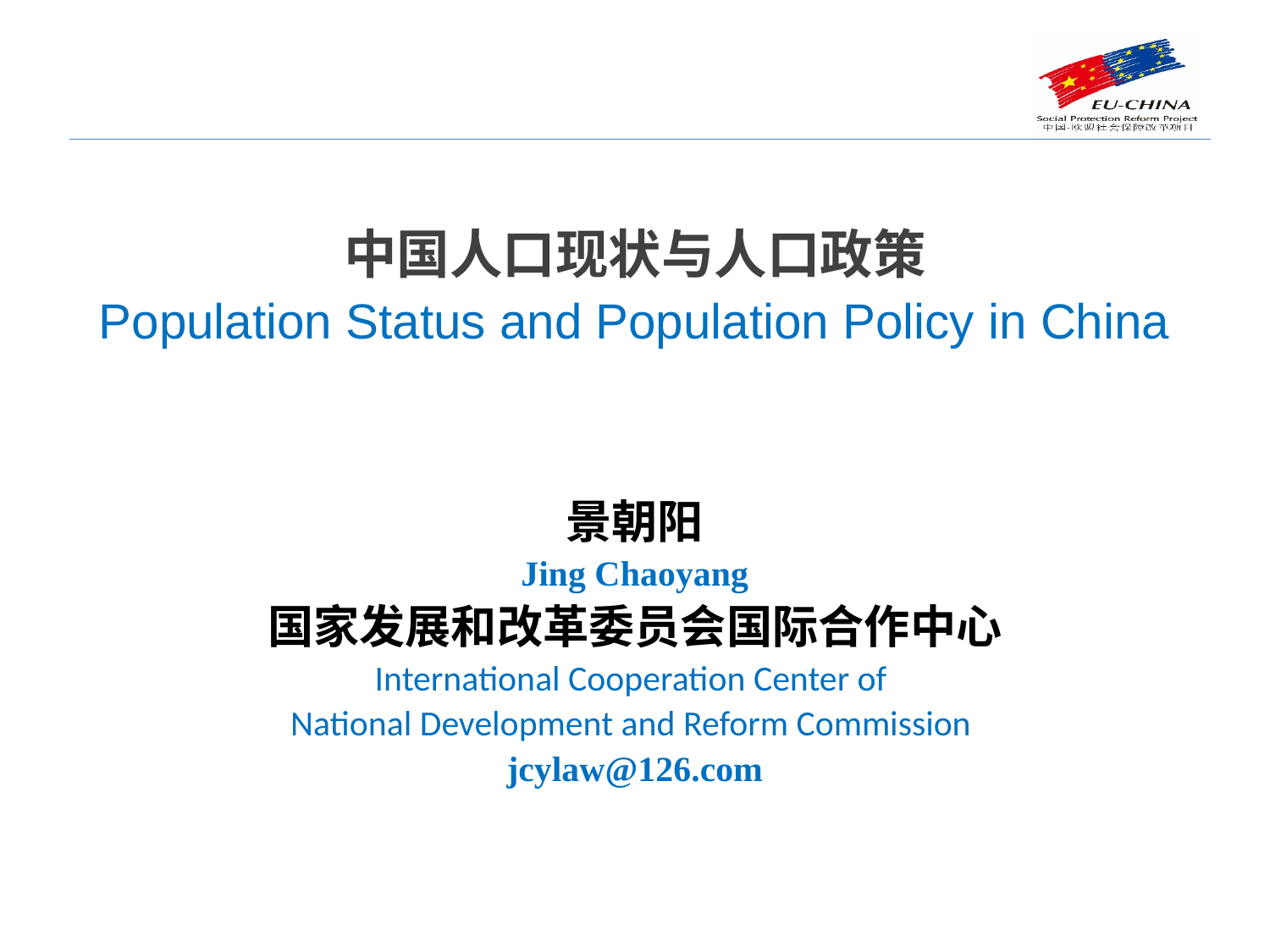

中国人口现状与人口政策
Population Status and Population Policy in China

景朝阳
Jing Chaoyang
国家发展和改革委员会国际合作中心
International Cooperation Center of
National Development and Reform Commission
jcylaw@126.com